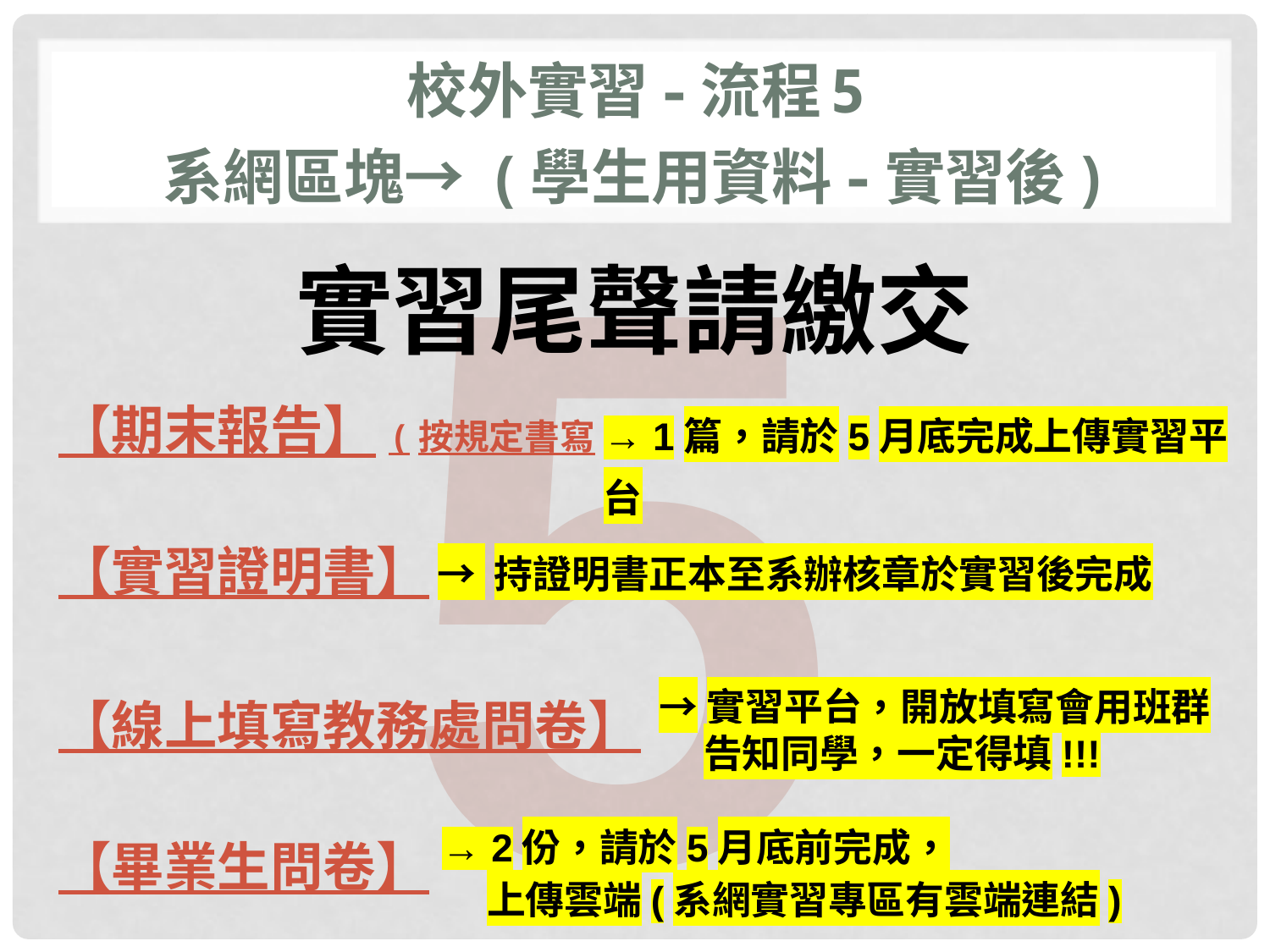

5
校外實習-流程5
系網區塊→ (學生用資料-實習後)
實習尾聲請繳交

【期末報告】(按規定書寫)
【實習證明書】
【線上填寫教務處問卷】
【畢業生問卷】
→ 1篇，請於5月底完成上傳實習平台
→ 持證明書正本至系辦核章於實習後完成
→實習平台，開放填寫會用班群
    告知同學，一定得填!!!

→ 2份，請於5月底前完成，
    上傳雲端(系網實習專區有雲端連結)